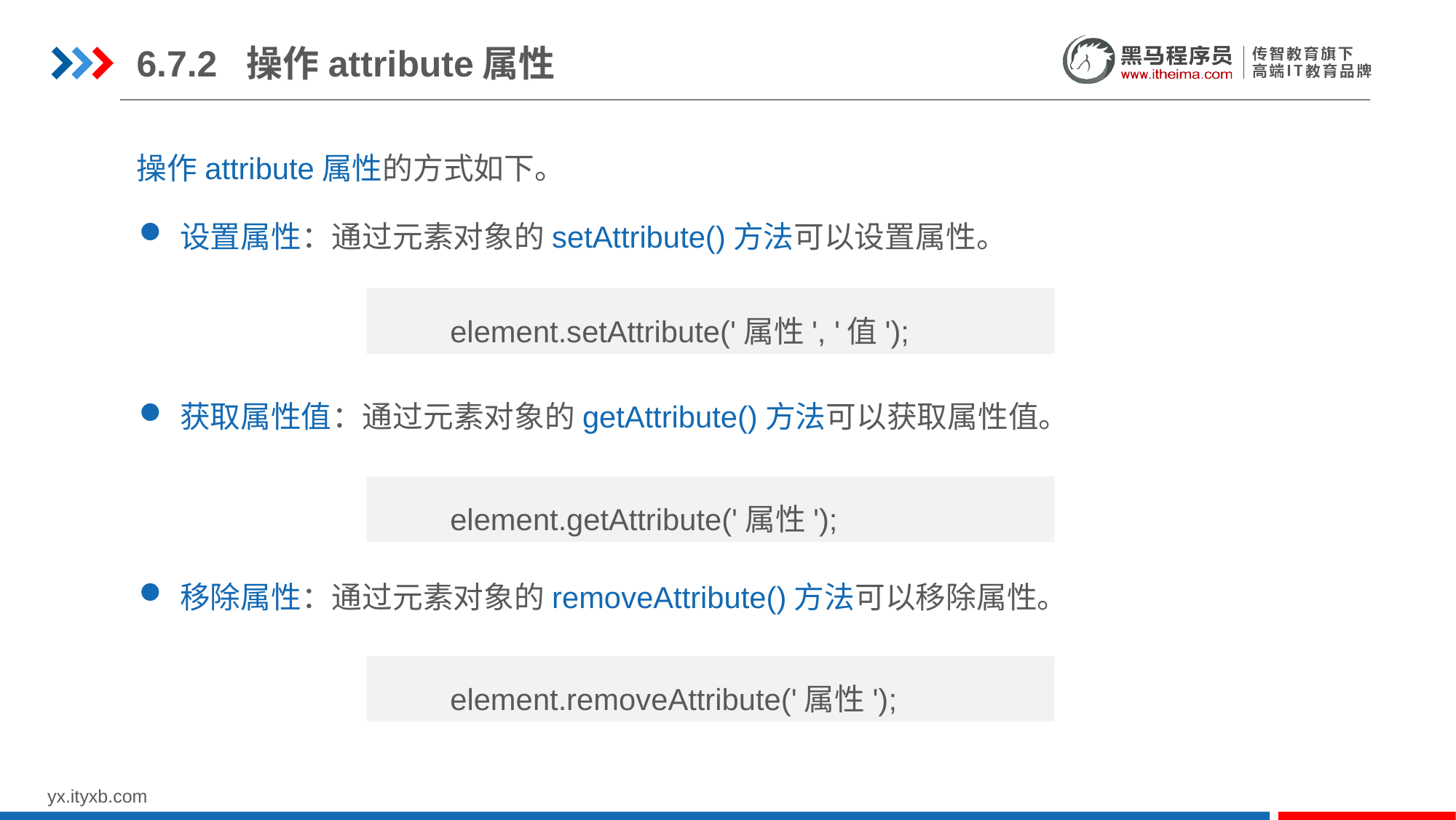

6.7.2  操作attribute属性
操作attribute属性的方式如下。

设置属性：通过元素对象的setAttribute()方法可以设置属性。

获取属性值：通过元素对象的getAttribute()方法可以获取属性值。

移除属性：通过元素对象的removeAttribute()方法可以移除属性。

element.setAttribute('属性', '值');
element.getAttribute('属性');
element.removeAttribute('属性');